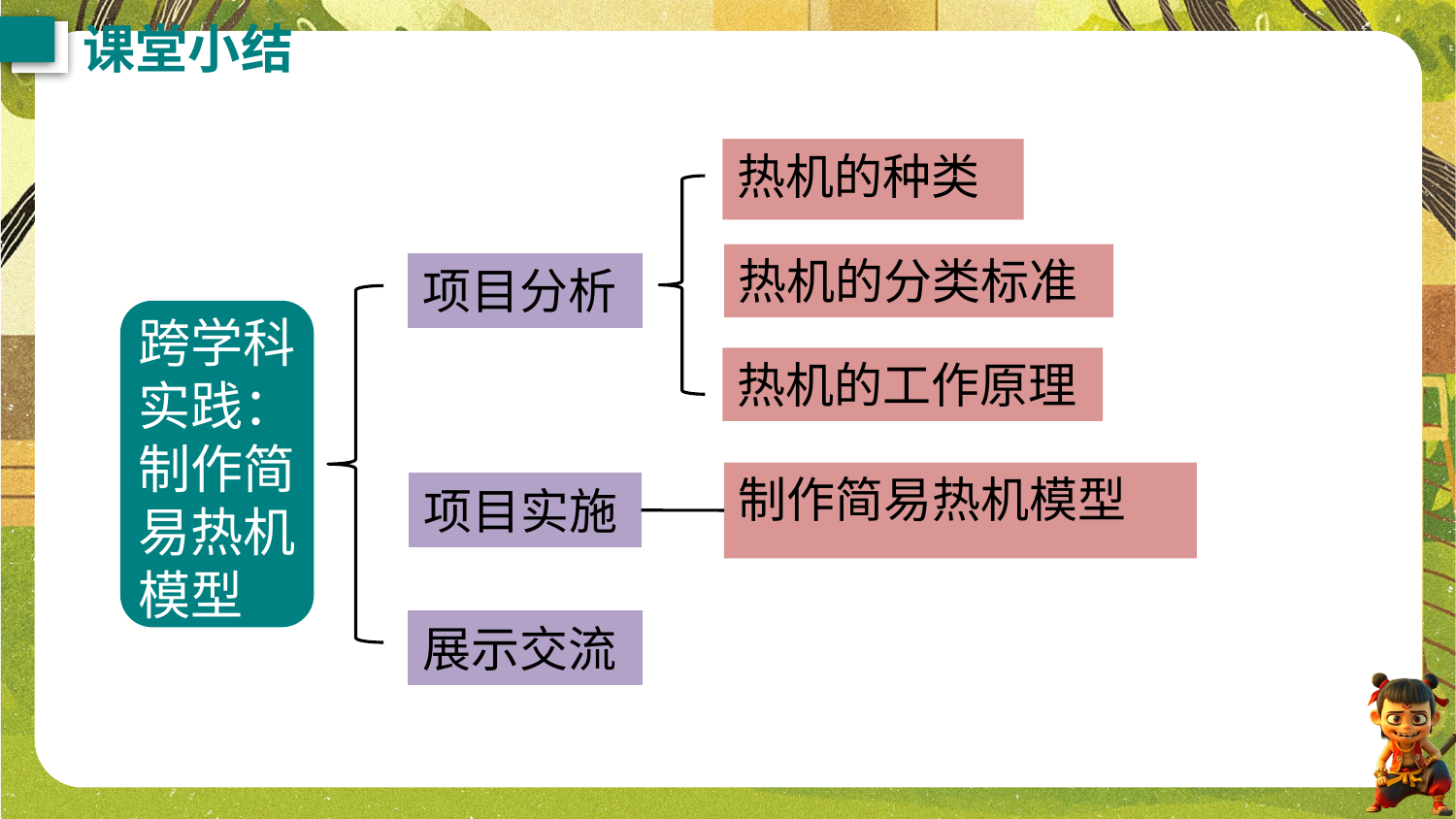

课堂小结

热机的种类

热机的分类标准
项目分析

跨学科实践：制作简易热机模型
热机的工作原理
制作简易热机模型
项目实施
展示交流